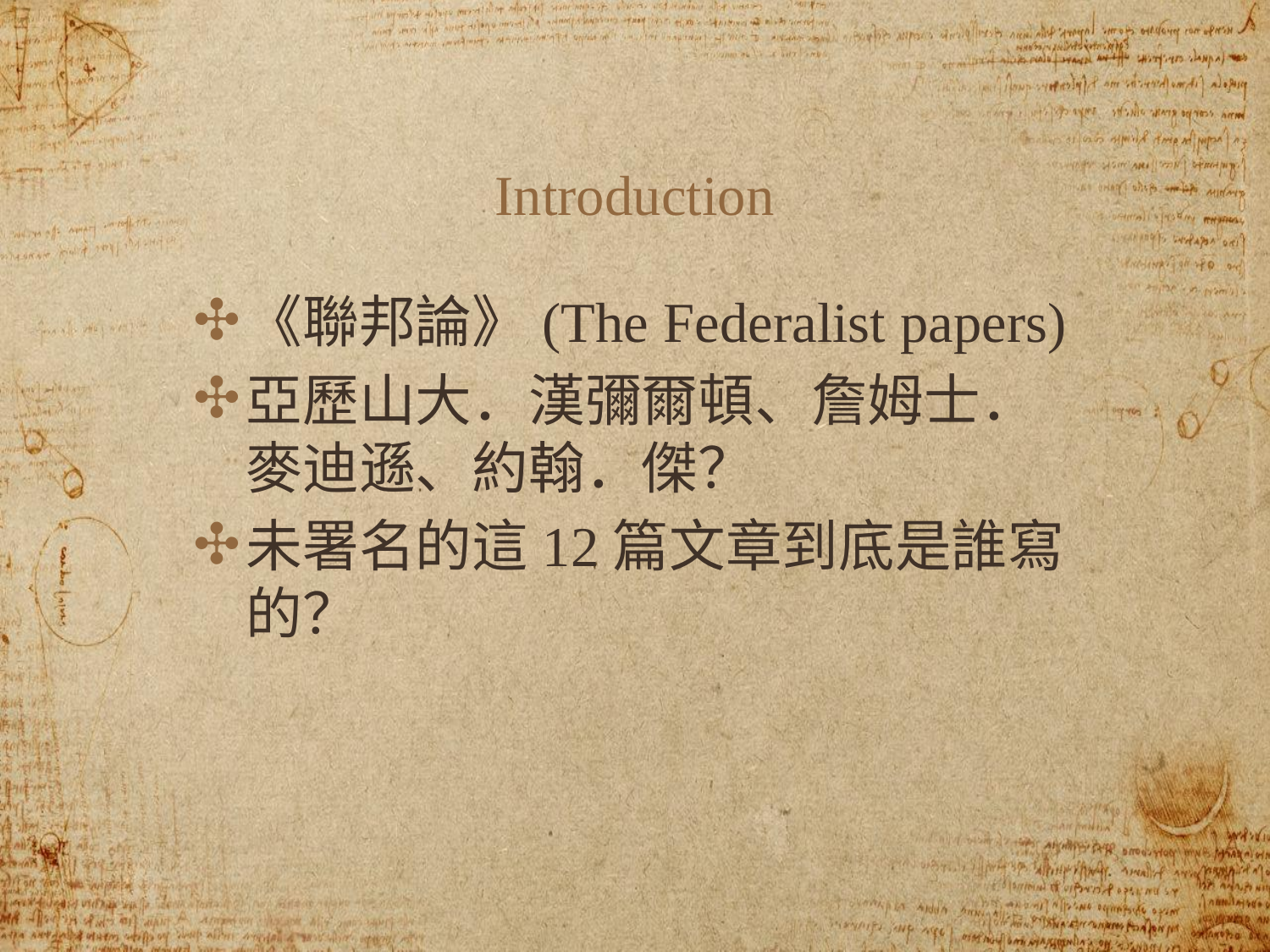

# Introduction
《聯邦論》(The Federalist papers)
亞歷山大．漢彌爾頓、詹姆士．麥迪遜、約翰．傑？
未署名的這12篇文章到底是誰寫的？